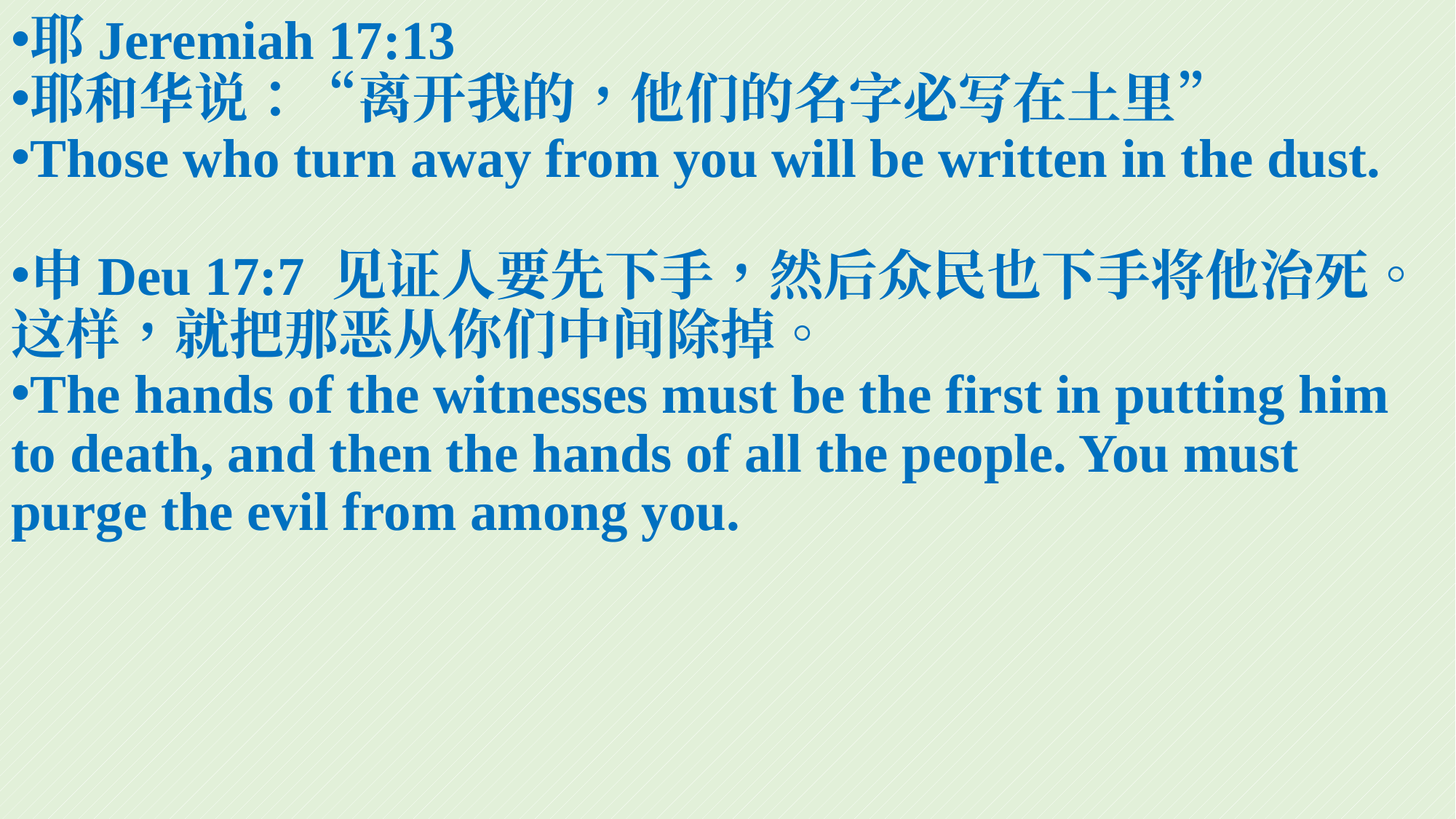

耶Jeremiah 17:13
耶和华说：“离开我的，他们的名字必写在土里”
Those who turn away from you will be written in the dust.

申Deu 17:7 见证人要先下手，然后众民也下手将他治死。这样，就把那恶从你们中间除掉。
The hands of the witnesses must be the first in putting him to death, and then the hands of all the people. You must purge the evil from among you.